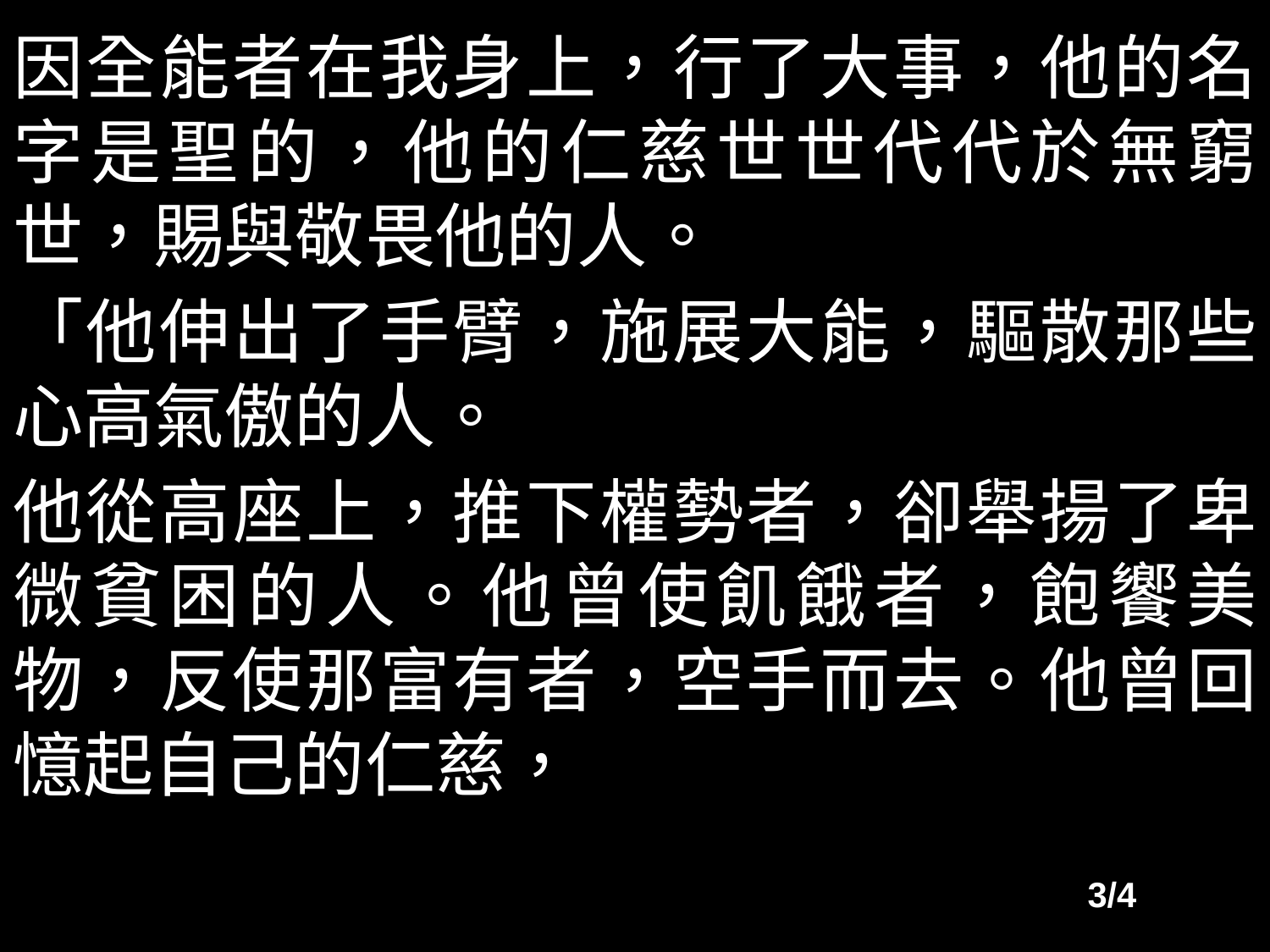

因全能者在我身上，行了大事，他的名字是聖的，他的仁慈世世代代於無窮世，賜與敬畏他的人。
「他伸出了手臂，施展大能，驅散那些心高氣傲的人。
他從高座上，推下權勢者，卻舉揚了卑微貧困的人。他曾使飢餓者，飽饗美物，反使那富有者，空手而去。他曾回憶起自己的仁慈，
3/4